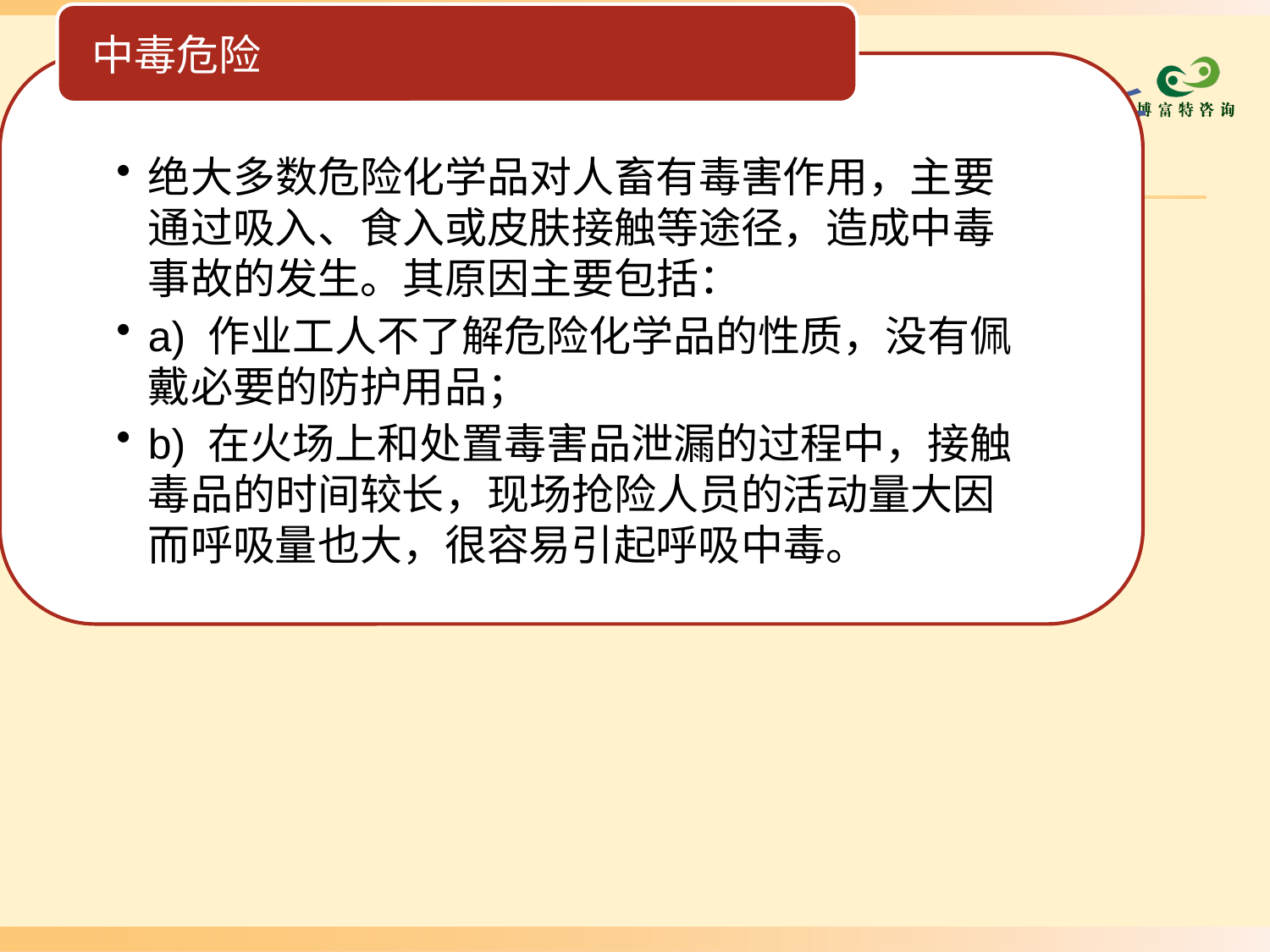

# 3.危化品的安全管理——风险分析
绝大多数危险化学品对人畜有毒害作用，主要通过吸入、食入或皮肤接触等途径，造成中毒事故的发生。其原因主要包括：
a) 作业工人不了解危险化学品的性质，没有佩戴必要的防护用品；
b) 在火场上和处置毒害品泄漏的过程中，接触毒品的时间较长，现场抢险人员的活动量大因而呼吸量也大，很容易引起呼吸中毒。
中毒危险